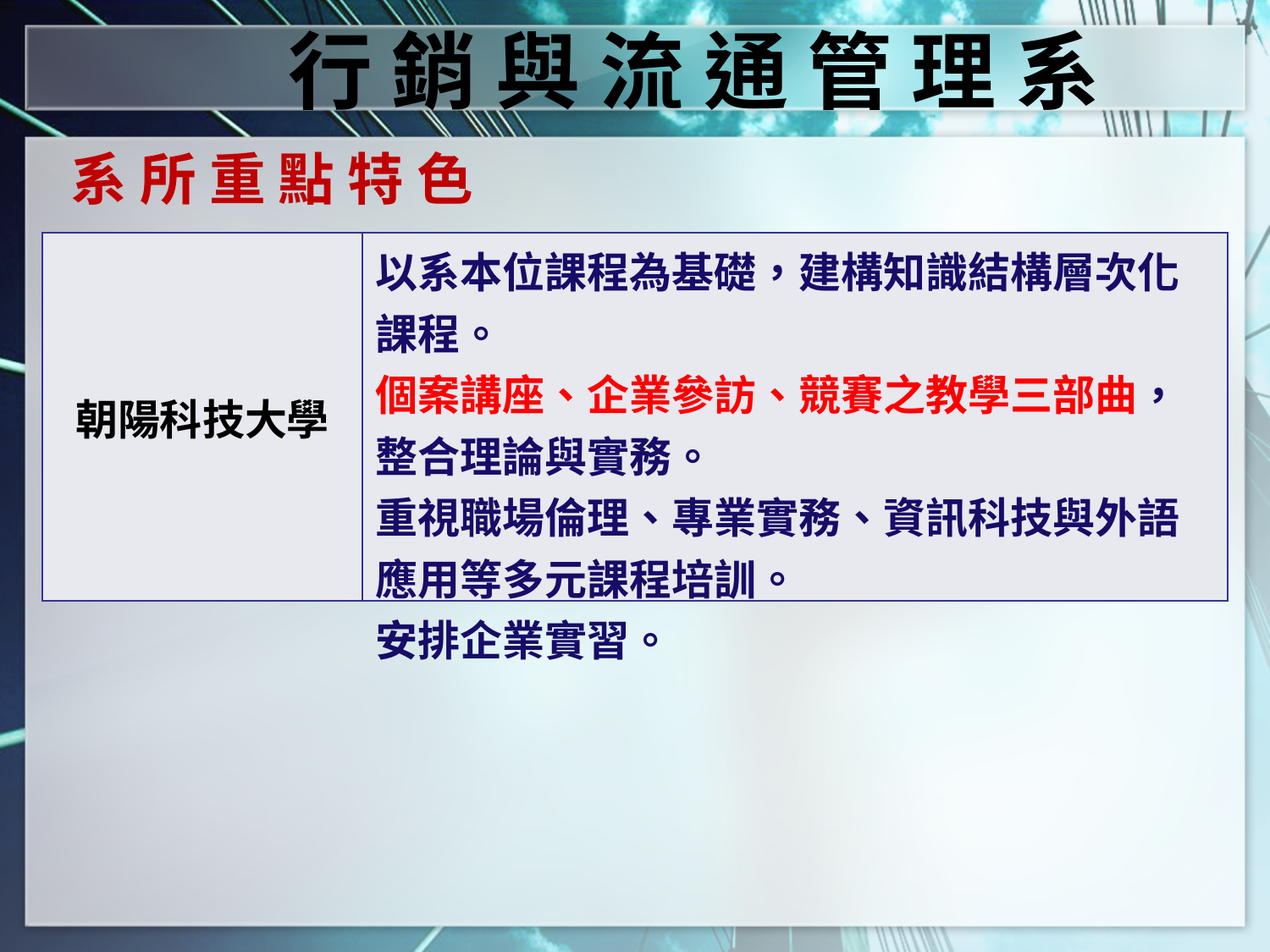

行 銷 與 流 通 管 理 系
系 所 重 點 特 色
| 朝陽科技大學 | 以系本位課程為基礎，建構知識結構層次化課程。 個案講座、企業參訪、競賽之教學三部曲，整合理論與實務。 重視職場倫理、專業實務、資訊科技與外語應用等多元課程培訓。 安排企業實習。 |
| --- | --- |